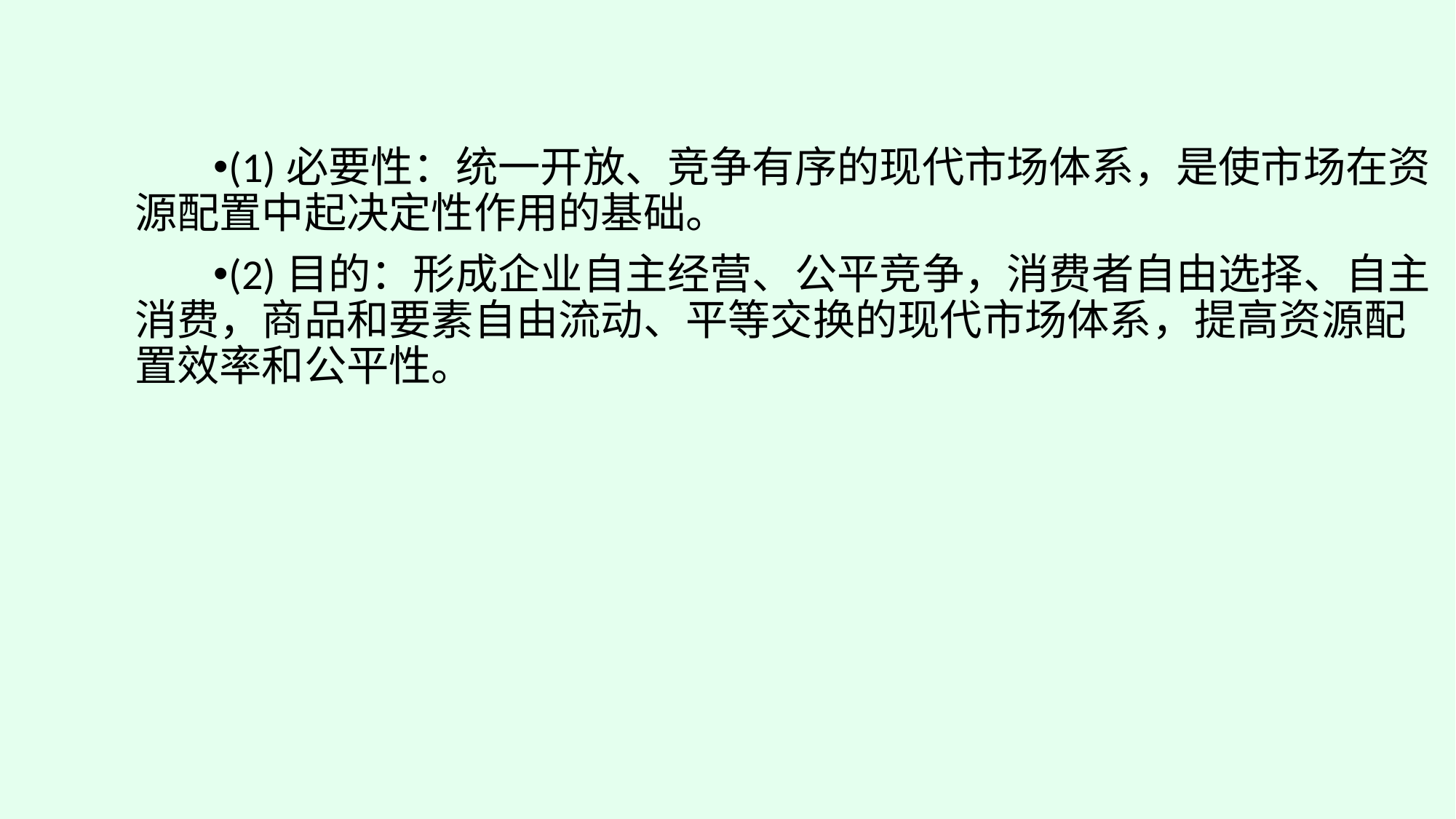

(1)必要性：统一开放、竞争有序的现代市场体系，是使市场在资源配置中起决定性作用的基础。
(2)目的：形成企业自主经营、公平竞争，消费者自由选择、自主消费，商品和要素自由流动、平等交换的现代市场体系，提高资源配置效率和公平性。